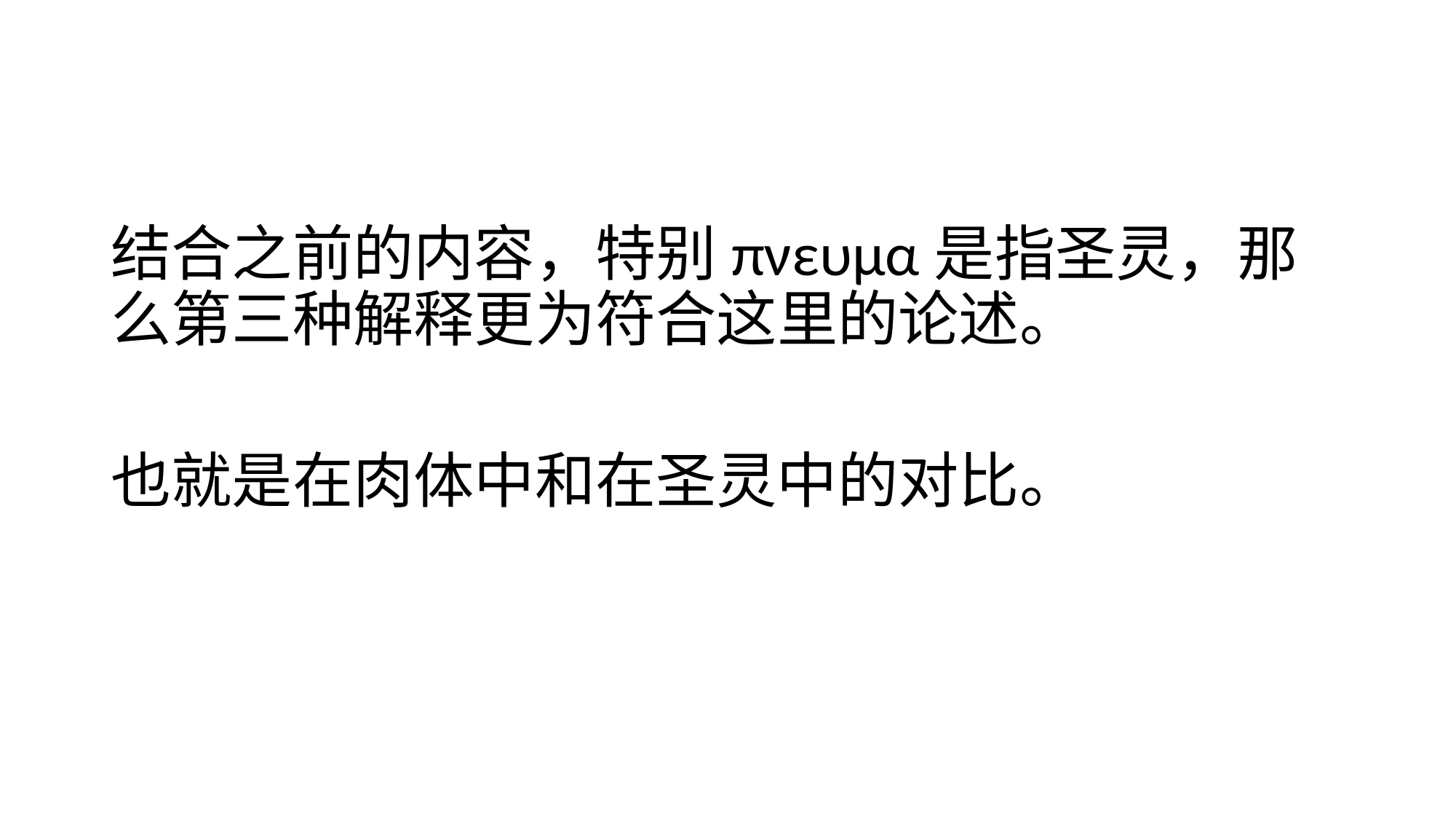

#
结合之前的内容，特别πνευμα是指圣灵，那么第三种解释更为符合这里的论述。

也就是在肉体中和在圣灵中的对比。